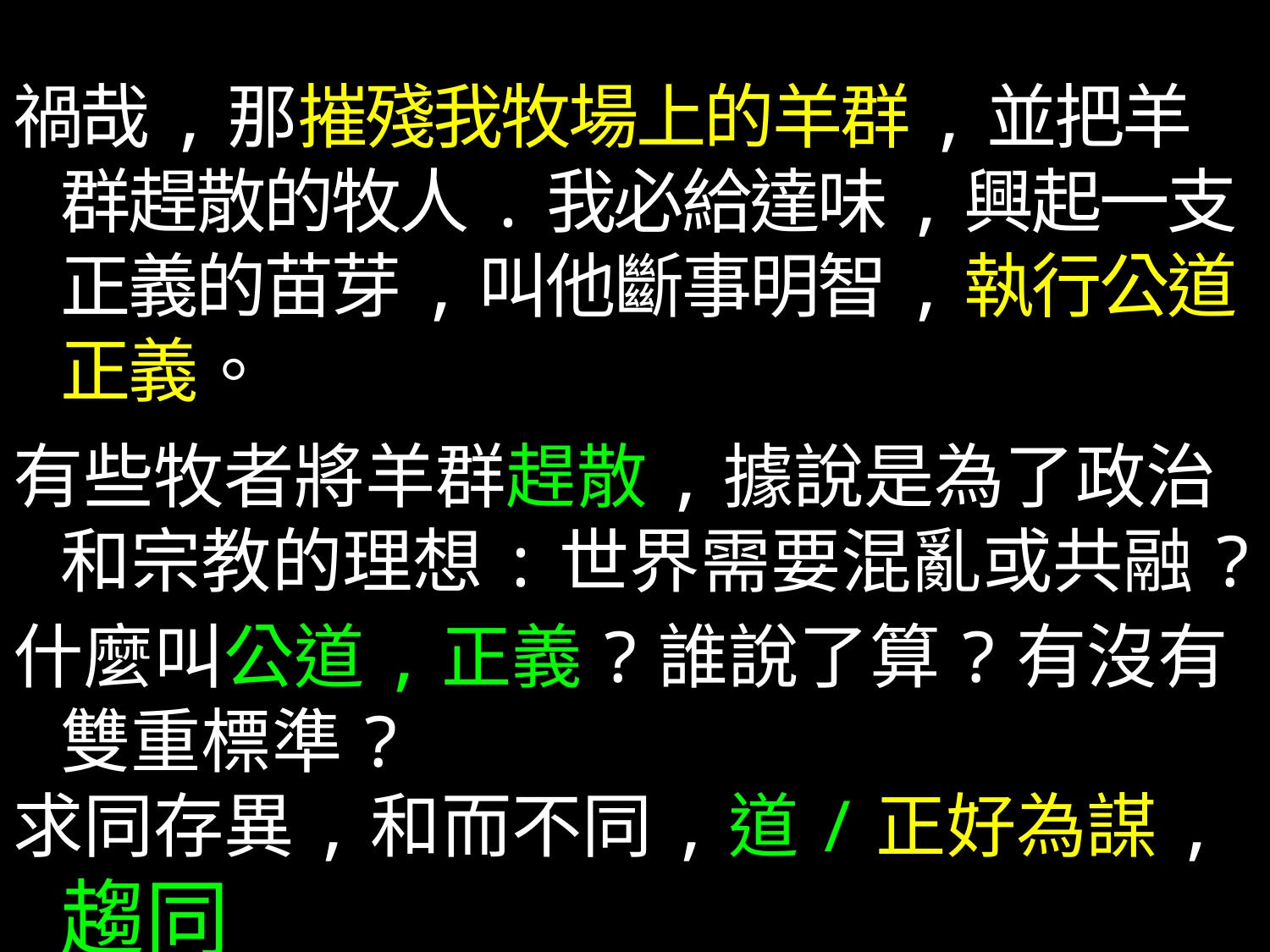

禍哉,那摧殘我牧場上的羊群,並把羊群趕散的牧人.我必給達味,興起一支正義的苗芽,叫他斷事明智,執行公道正義。
有些牧者將羊群趕散,據說是為了政治和宗教的理想:世界需要混亂或共融?
什麼叫公道,正義?誰說了算?有沒有雙重標準?
求同存異,和而不同,道/正好為謀,趨同